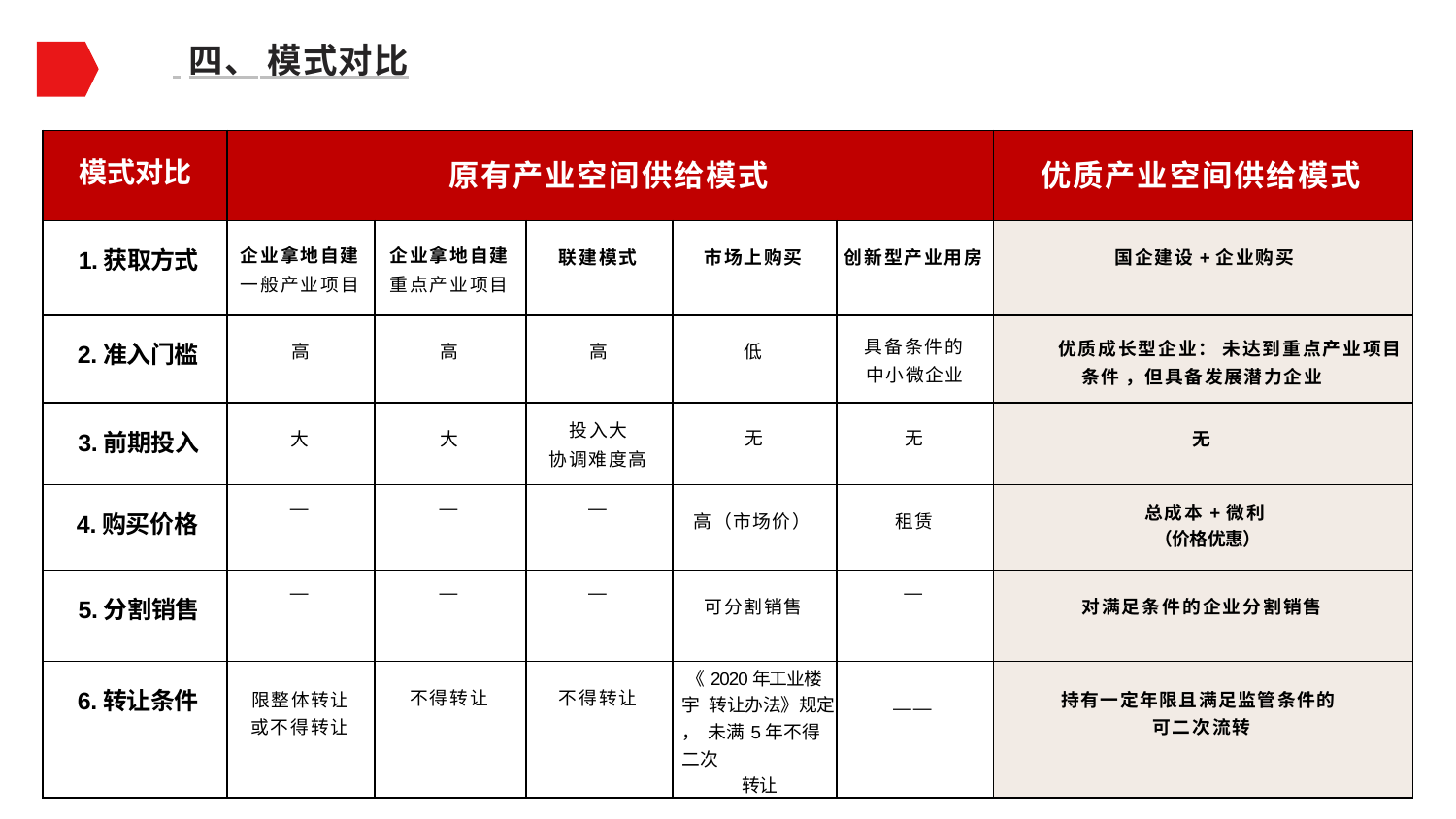

四、 模式对比

| 模式对比 | 原有产业空间供给模式 |  |  |  |  | 优质产业空间供给模式 |
| --- | --- | --- | --- | --- | --- | --- |
| 1.获取方式 | 企业拿地自建 一般产业项目 | 企业拿地自建 重点产业项目 | 联建模式 | 市场上购买 | 创新型产业用房 | 国企建设+企业购买 |
| 2.准入门槛 | 高 | 高 | 高 | 低 | 具备条件的 中小微企业 | 优质成长型企业： 未达到重点产业项目 条件 ，但具备发展潜力企业 |
| 3.前期投入 | 大 | 大 | 投入大 协调难度高 | 无 | 无 | 无 |
| 4.购买价格 | — | — | — | 高（市场价） | 租赁 | 总成本+微利 （价格优惠） |
| 5.分割销售 | — | — | — | 可分割销售 | — | 对满足条件的企业分割销售 |
| 6.转让条件 | 限整体转让 或不得转让 | 不得转让 | 不得转让 | 《2020年工业楼宇 转让办法》规定 ， 未满5年不得二次 转让 | —— | 持有一定年限且满足监管条件的 可二次流转 |